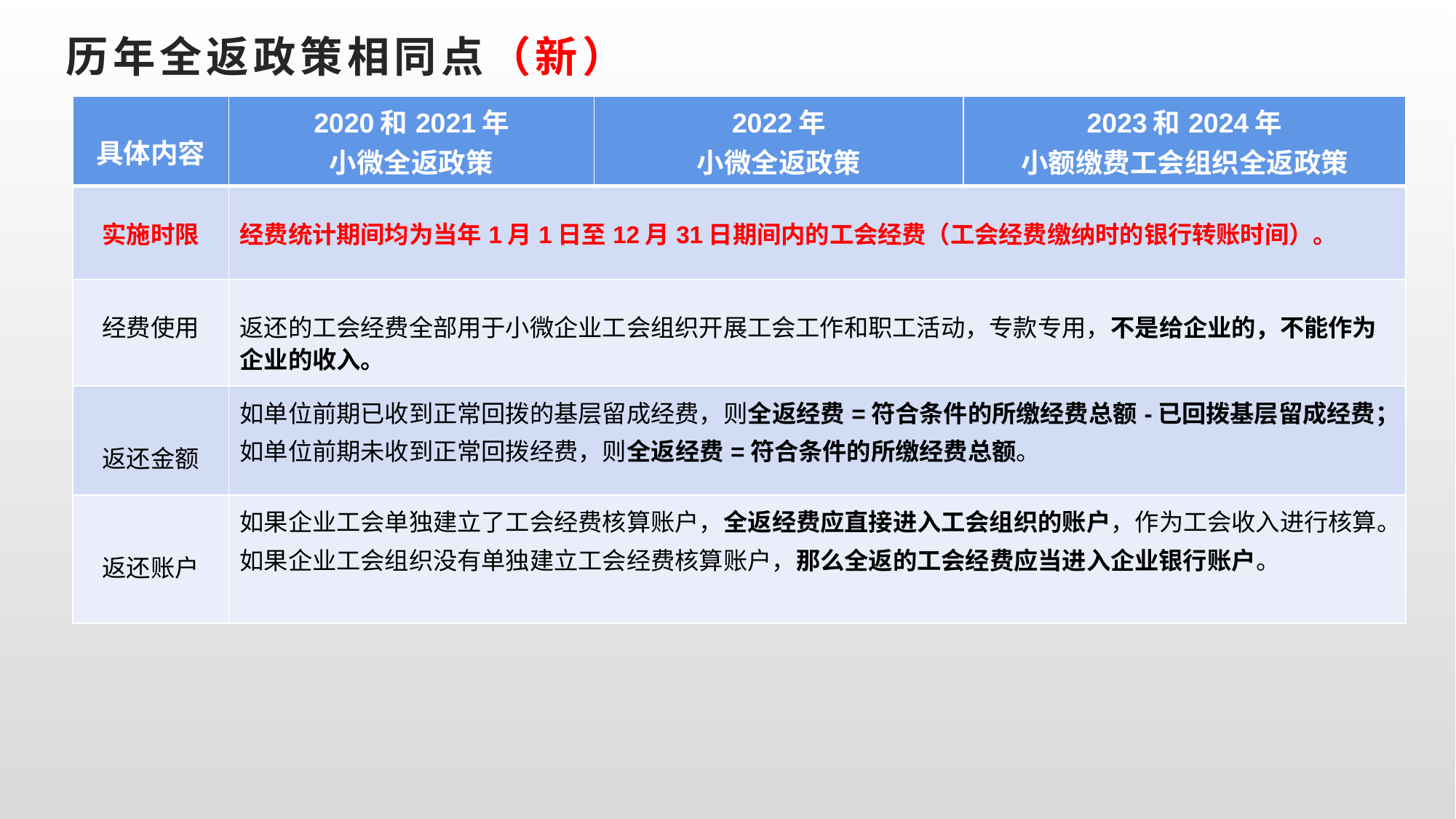

# 历年全返政策相同点（新）
| 具体内容 | 2020和2021年 小微全返政策 | 2022年 小微全返政策 | 2023和2024年 小额缴费工会组织全返政策 |
| --- | --- | --- | --- |
| 实施时限 | 经费统计期间均为当年1月1日至12月31日期间内的工会经费（工会经费缴纳时的银行转账时间）。 |  |  |
| 经费使用 | 返还的工会经费全部用于小微企业工会组织开展工会工作和职工活动，专款专用，不是给企业的，不能作为企业的收入。 |  |  |
| 返还金额 | 如单位前期已收到正常回拨的基层留成经费，则全返经费=符合条件的所缴经费总额-已回拨基层留成经费； 如单位前期未收到正常回拨经费，则全返经费=符合条件的所缴经费总额。 |  |  |
| 返还账户 | 如果企业工会单独建立了工会经费核算账户，全返经费应直接进入工会组织的账户，作为工会收入进行核算。 如果企业工会组织没有单独建立工会经费核算账户，那么全返的工会经费应当进入企业银行账户。 |  |  |